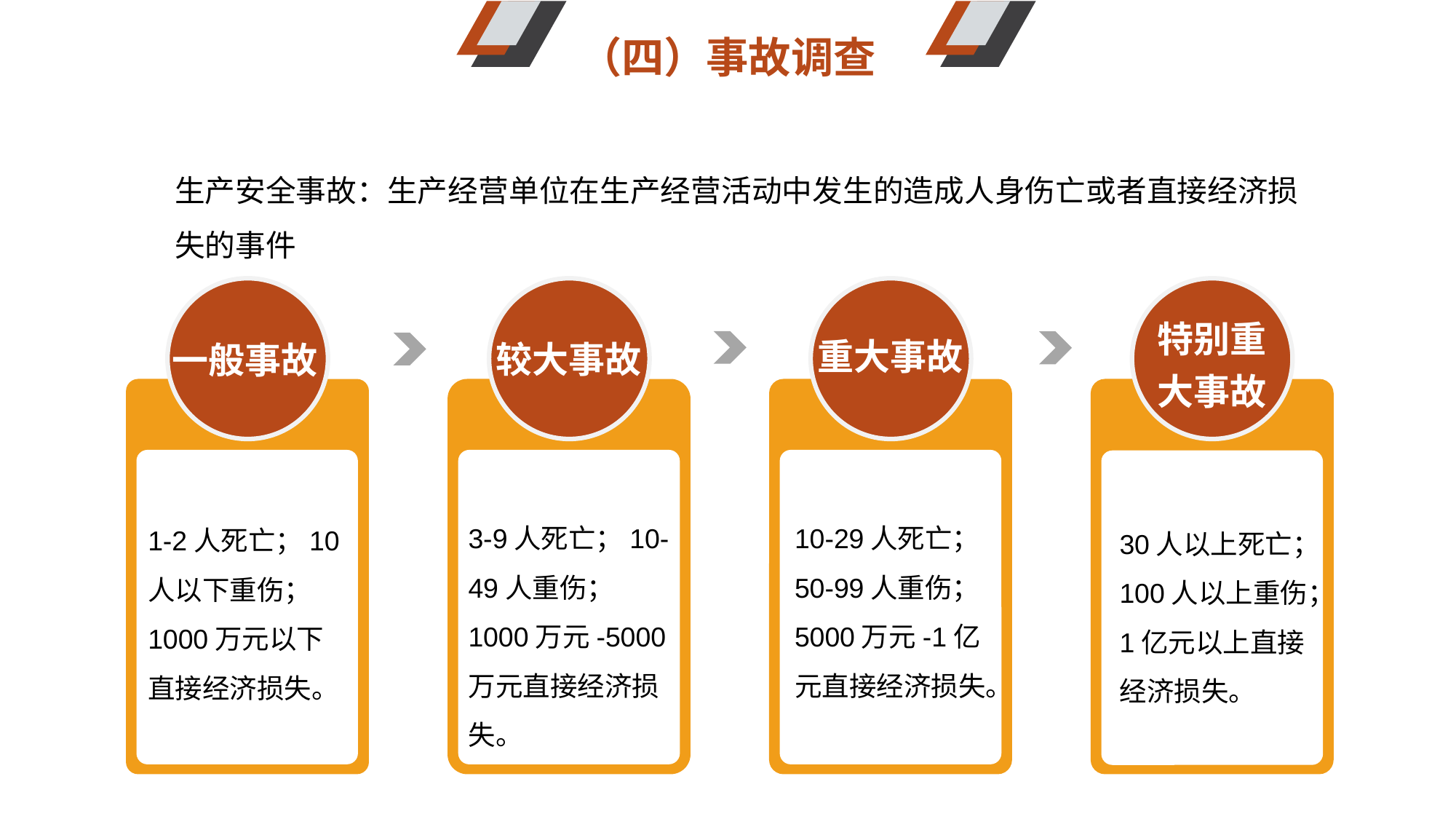

（四）事故调查
生产安全事故：生产经营单位在生产经营活动中发生的造成人身伤亡或者直接经济损失的事件

特别重大事故
重大事故
较大事故

一般事故

3-9人死亡；10-49人重伤；1000万元-5000万元直接经济损失。
10-29人死亡；50-99人重伤；5000万元-1亿元直接经济损失。
1-2人死亡；10人以下重伤；1000万元以下直接经济损失。
30人以上死亡；100人以上重伤；1亿元以上直接经济损失。